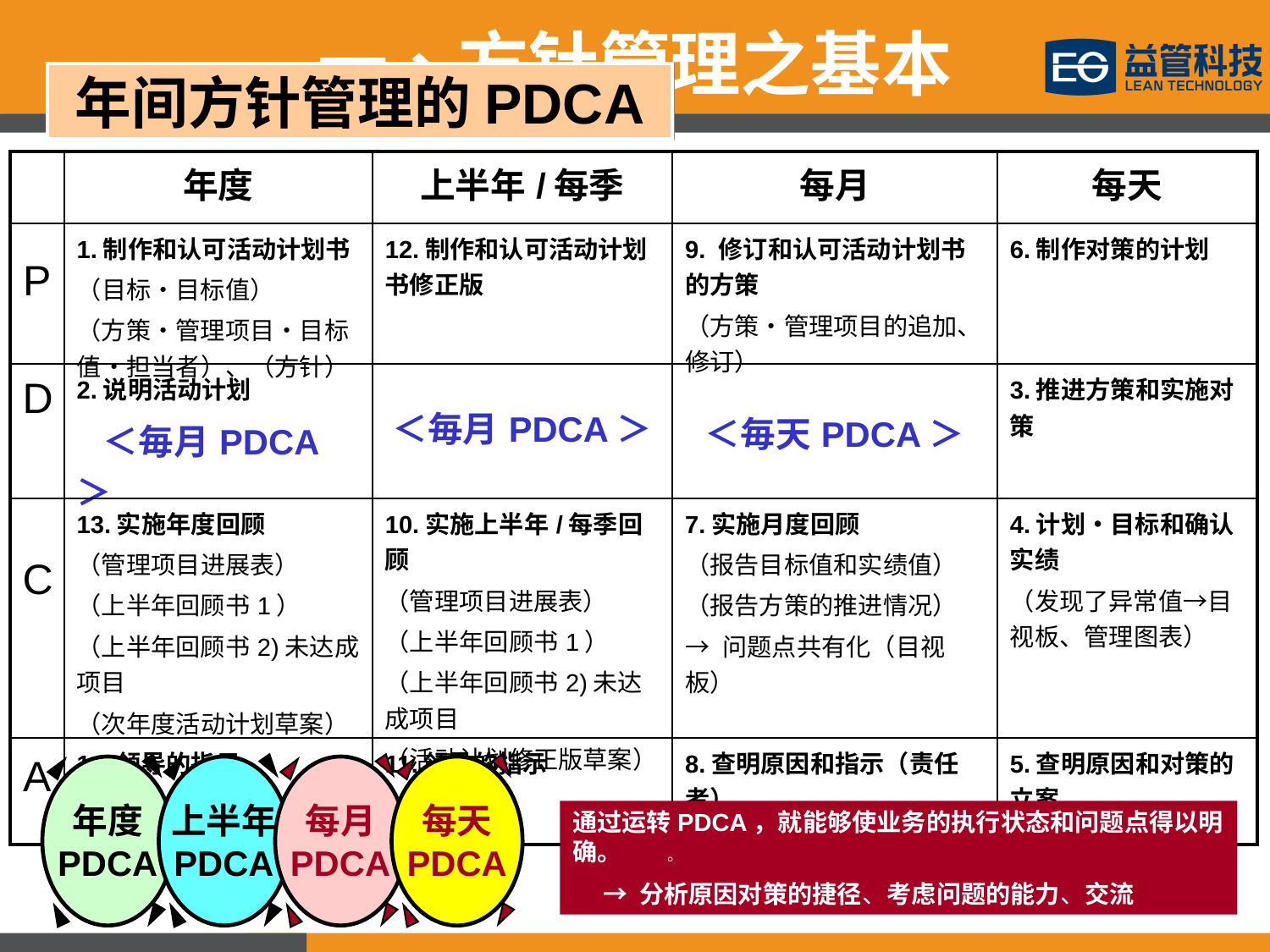

一、方针管理之基本
年间方针管理的PDCA
|  | 年度 | 上半年/每季 | 每月 | 每天 |
| --- | --- | --- | --- | --- |
| P | 1.制作和认可活动计划书 （目标・目标值） （方策・管理项目・目标值・担当者）、（方针） | 12.制作和认可活动计划书修正版 | 9. 修订和认可活动计划书的方策 （方策・管理项目的追加、修订） | 6.制作对策的计划 |
| D | 2.说明活动计划 ＜毎月PDCA＞ | ＜毎月PDCA＞ | ＜毎天PDCA＞ | 3.推进方策和实施对策 |
| C | 13.实施年度回顾 （管理项目进展表） （上半年回顾书1） （上半年回顾书2)未达成项目 （次年度活动计划草案） | 10.实施上半年/每季回顾 （管理项目进展表） （上半年回顾书1） （上半年回顾书2)未达成项目 （活动计划修正版草案） | 7.实施月度回顾 （报告目标值和实绩值） （报告方策的推进情况） → 问题点共有化（目视板） | 4.计划・目标和确认实绩 （发现了异常值→目视板、管理图表） |
| A | 14.领导的指示 | 11.领导的指示 | 8.查明原因和指示（责任者） （决定问题的原因的方策） | 5.查明原因和对策的立案 |

年度
PDCA
上半年
PDCA
每月
PDCA
每天
PDCA

通过运转PDCA，就能够使业务的执行状态和问题点得以明确。        。
　 →  分析原因对策的捷径、考虑问题的能力、交流